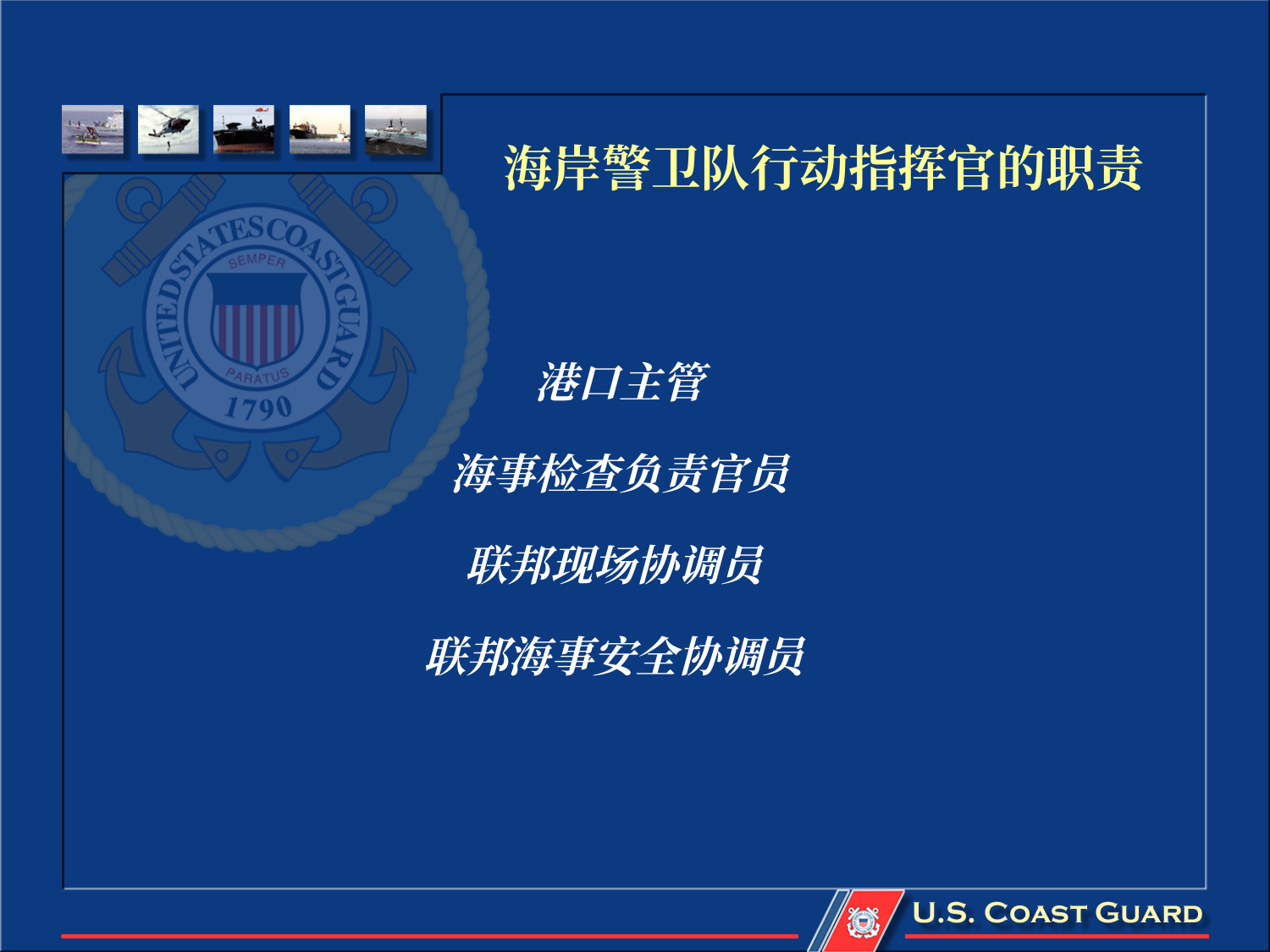

# 海岸警卫队行动指挥官的职责

港口主管

海事检查负责官员

联邦现场协调员

联邦海事安全协调员